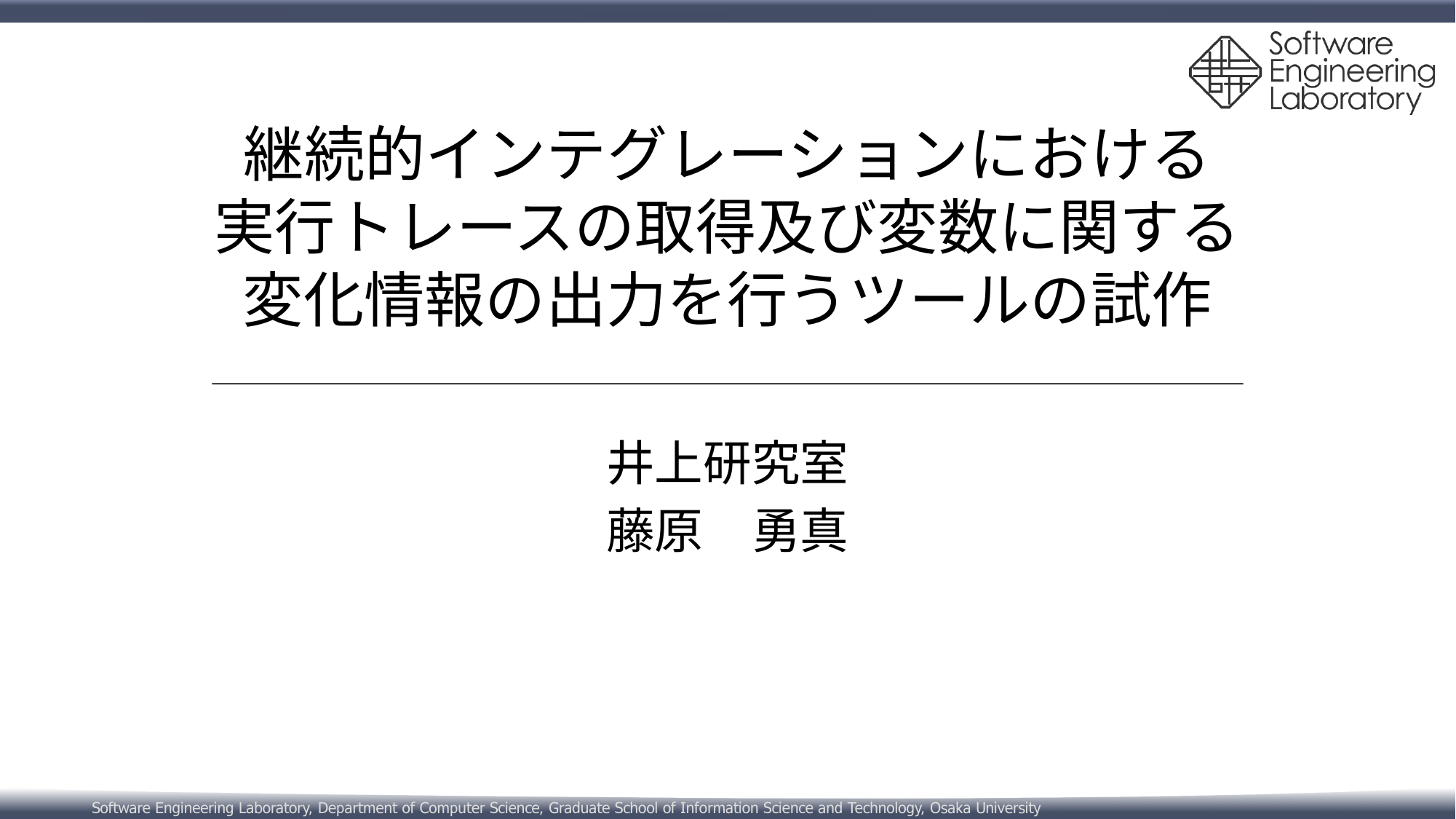

# 継続的インテグレーションにおける 実行トレースの取得及び変数に関する 変化情報の出力を行うツールの試作
井上研究室
藤原　勇真